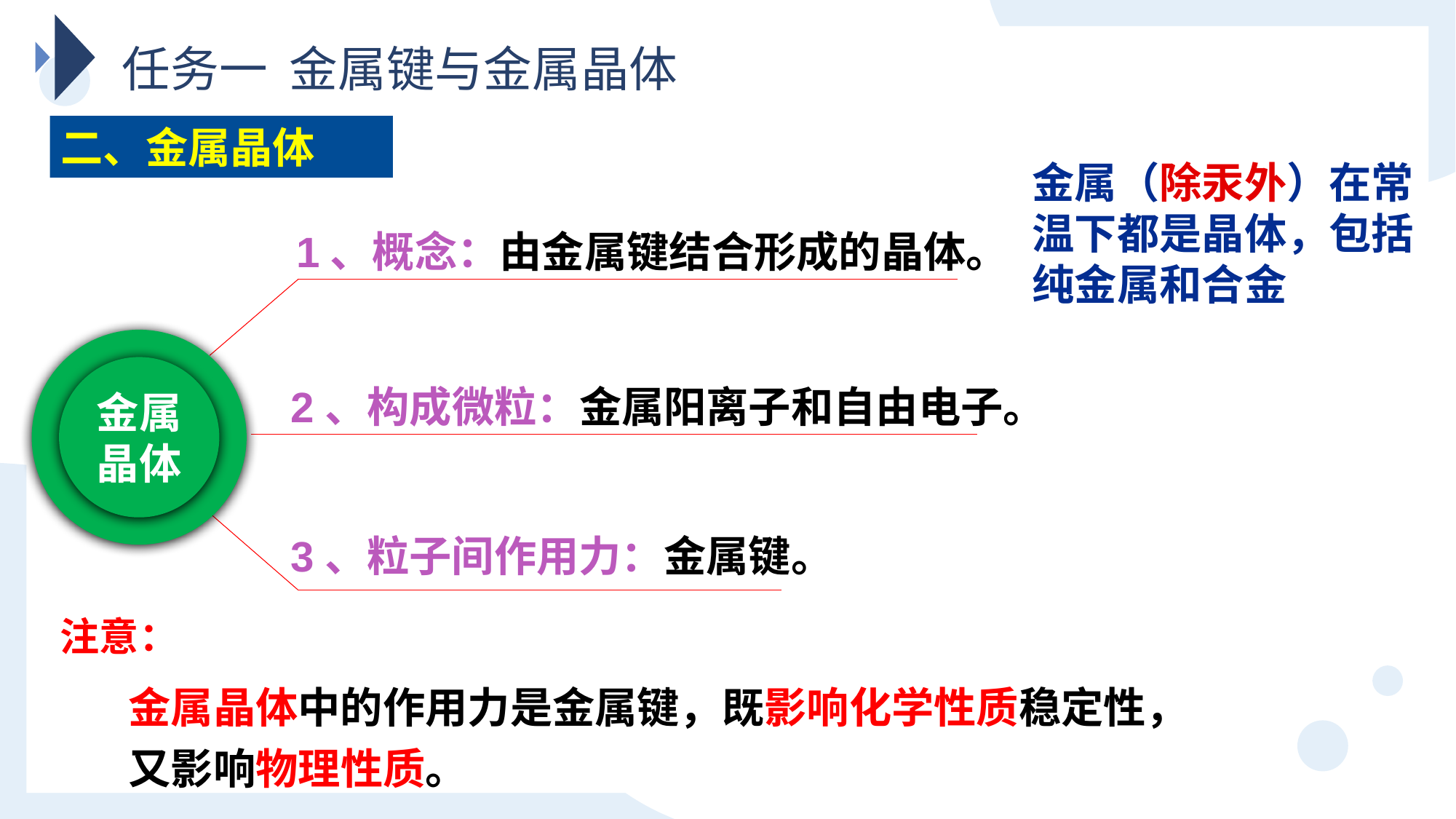

任务一  金属键与金属晶体

二、金属晶体
金属（除汞外）在常温下都是晶体，包括纯金属和合金
1、概念：由金属键结合形成的晶体。

金属晶体
2、构成微粒：金属阳离子和自由电子。
3、粒子间作用力：金属键。
注意：
金属晶体中的作用力是金属键，既影响化学性质稳定性，
又影响物理性质。